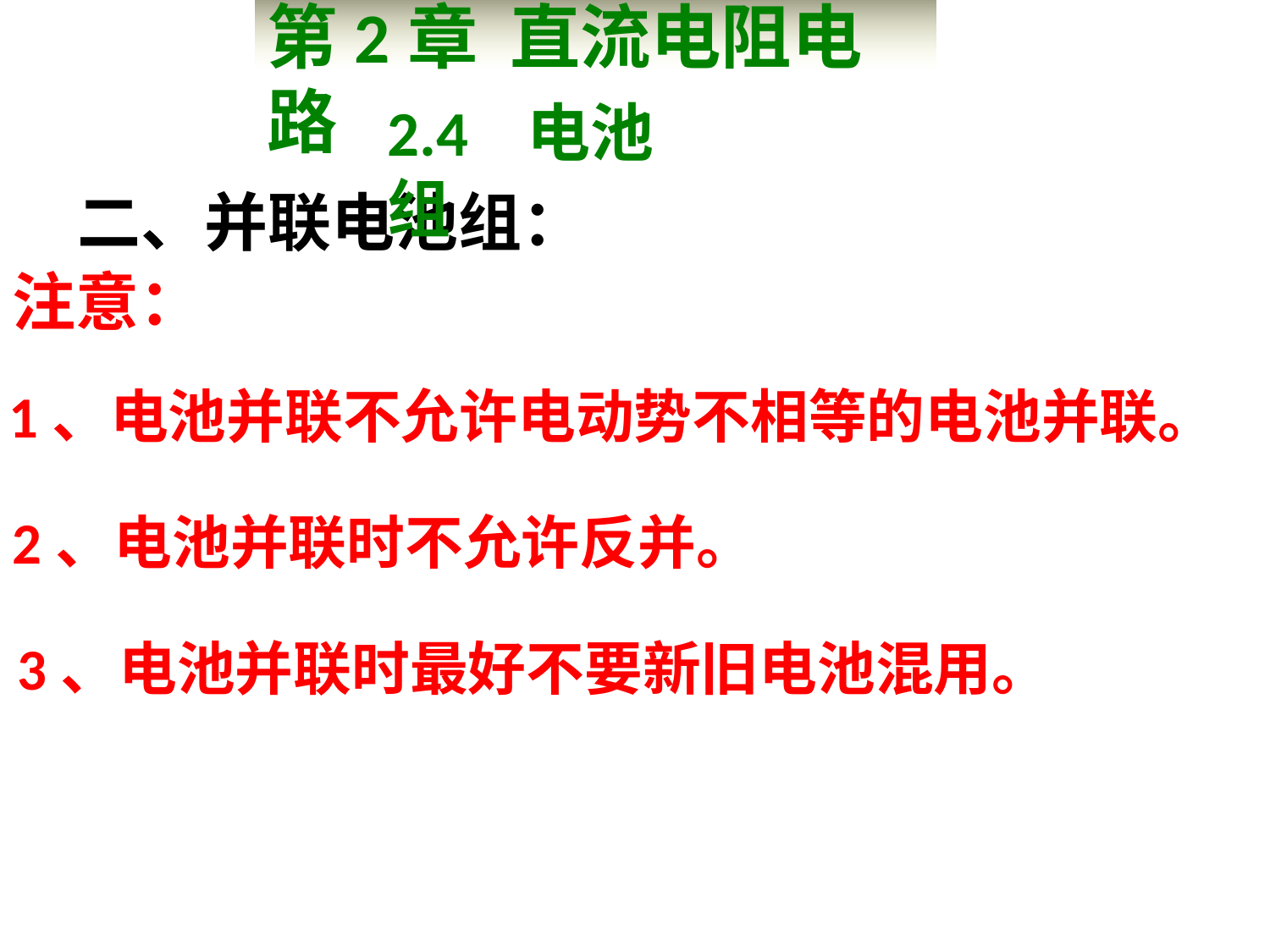

第2章  直流电阻电路
2.4   电池组
二、并联电池组：
注意：

1、电池并联不允许电动势不相等的电池并联。
2、电池并联时不允许反并。
3、电池并联时最好不要新旧电池混用。